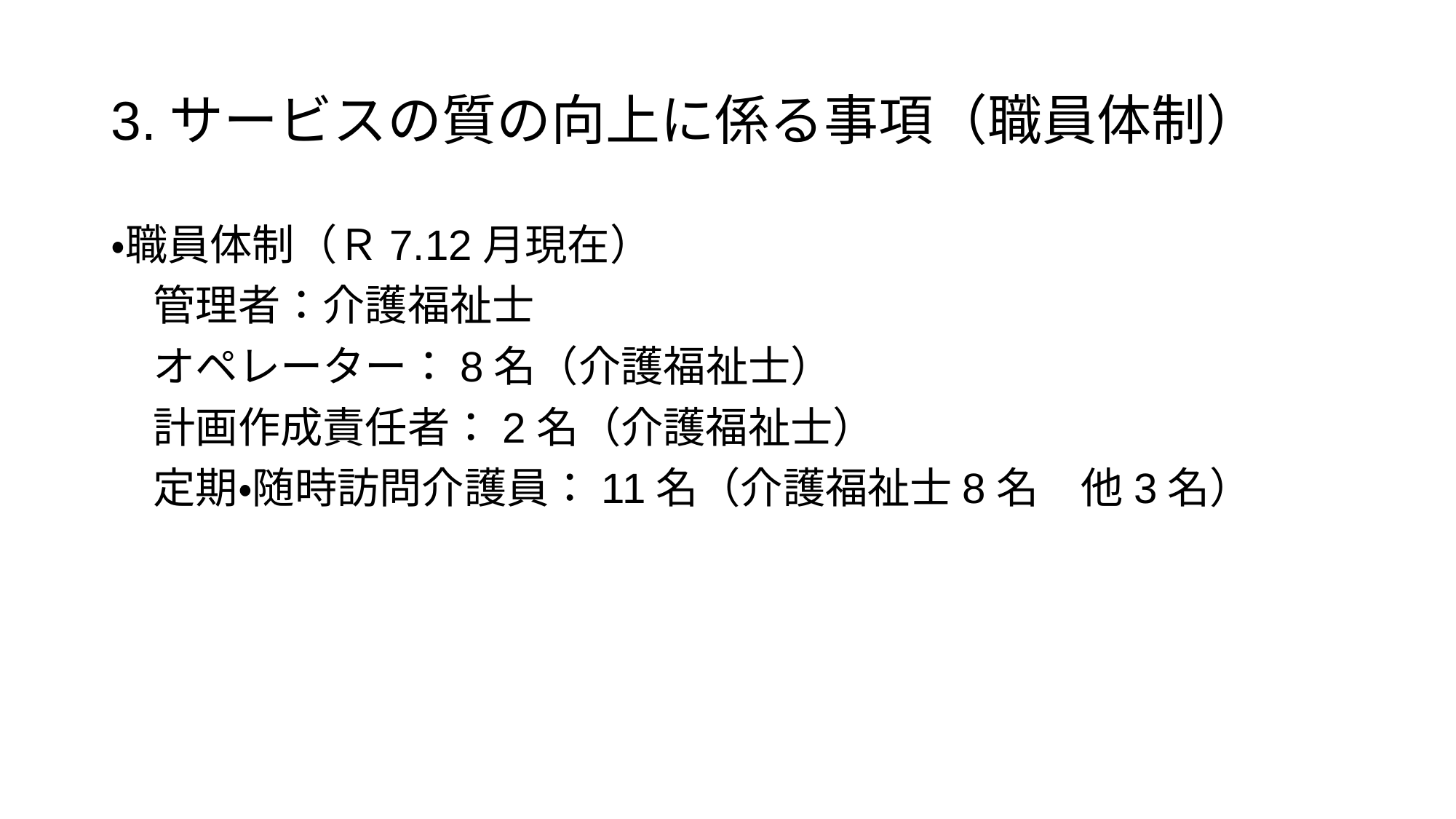

# 3.サービスの質の向上に係る事項（職員体制）
・職員体制（Ｒ7.12月現在）
　管理者：介護福祉士
　オペレーター：8名（介護福祉士）
　計画作成責任者：2名（介護福祉士）
　定期・随時訪問介護員：11名（介護福祉士8名　他3名）